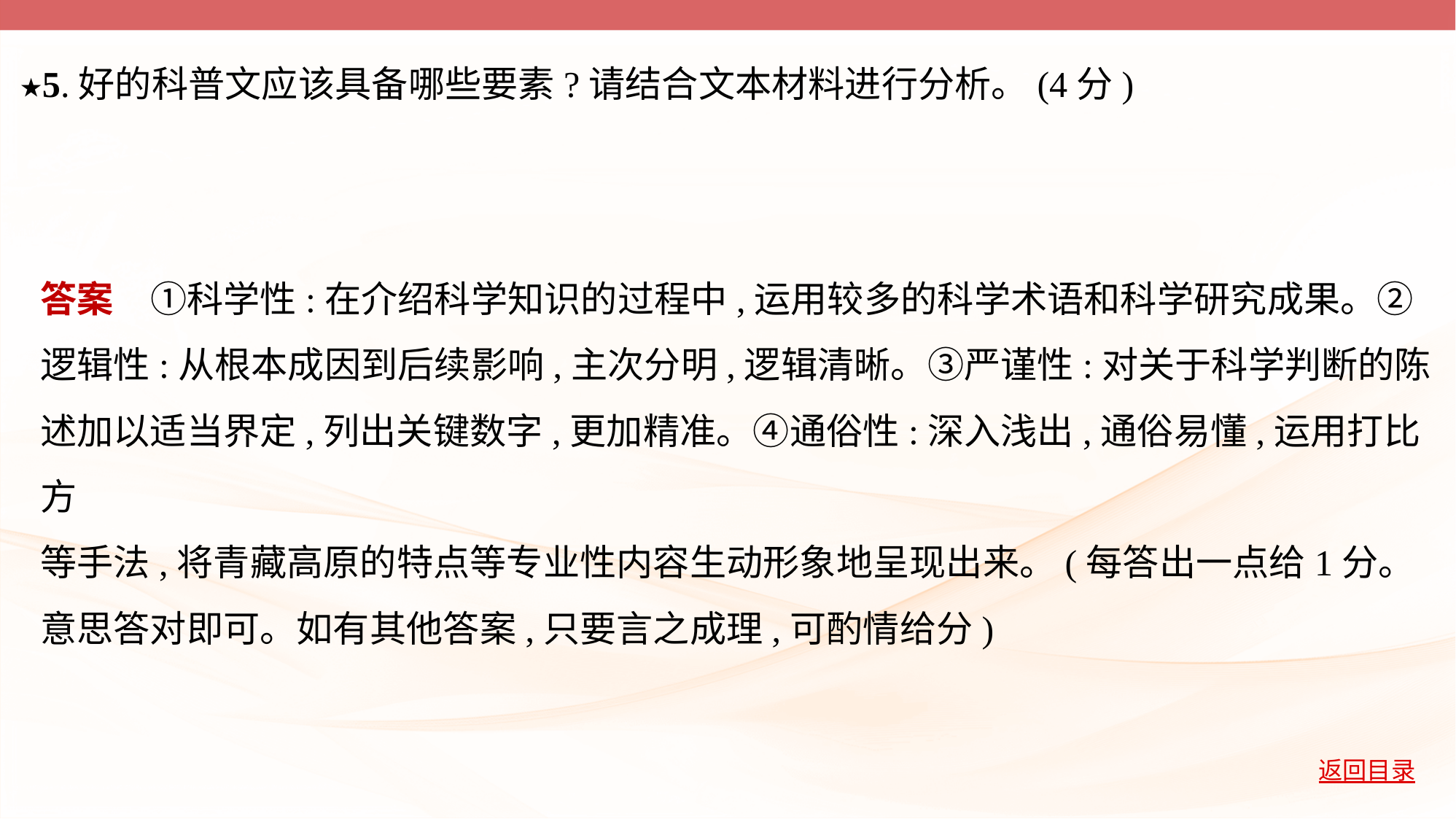

★5.好的科普文应该具备哪些要素?请结合文本材料进行分析。(4分)
答案　①科学性:在介绍科学知识的过程中,运用较多的科学术语和科学研究成果。②
逻辑性:从根本成因到后续影响,主次分明,逻辑清晰。③严谨性:对关于科学判断的陈
述加以适当界定,列出关键数字,更加精准。④通俗性:深入浅出,通俗易懂,运用打比方
等手法,将青藏高原的特点等专业性内容生动形象地呈现出来。(每答出一点给1分。
意思答对即可。如有其他答案,只要言之成理,可酌情给分)